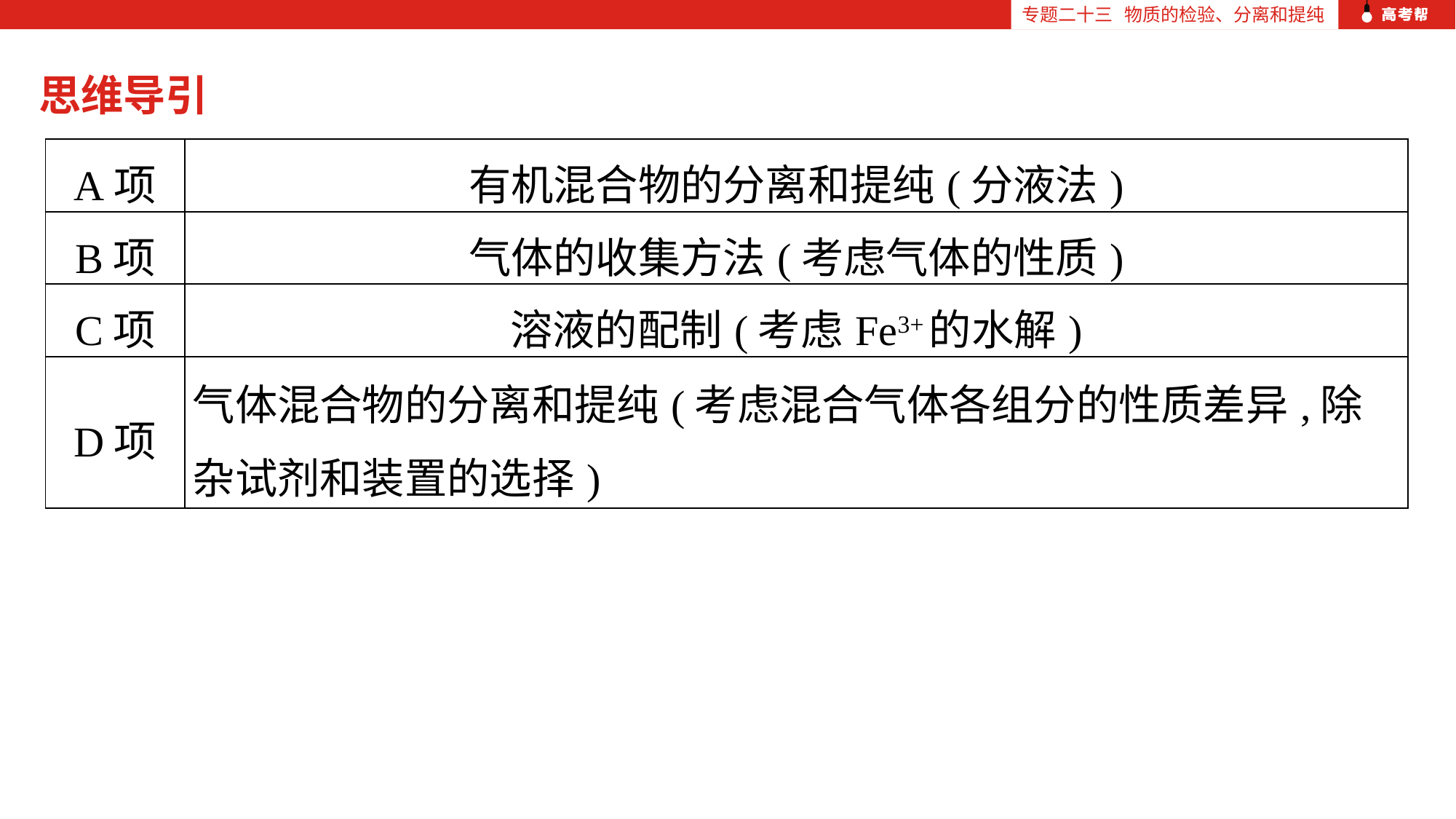

专题二十三   物质的检验、分离和提纯
思维导引
| A项 | 有机混合物的分离和提纯(分液法) |
| --- | --- |
| B项 | 气体的收集方法(考虑气体的性质) |
| C项 | 溶液的配制(考虑Fe3+的水解) |
| D项 | 气体混合物的分离和提纯(考虑混合气体各组分的性质差异,除杂试剂和装置的选择) |